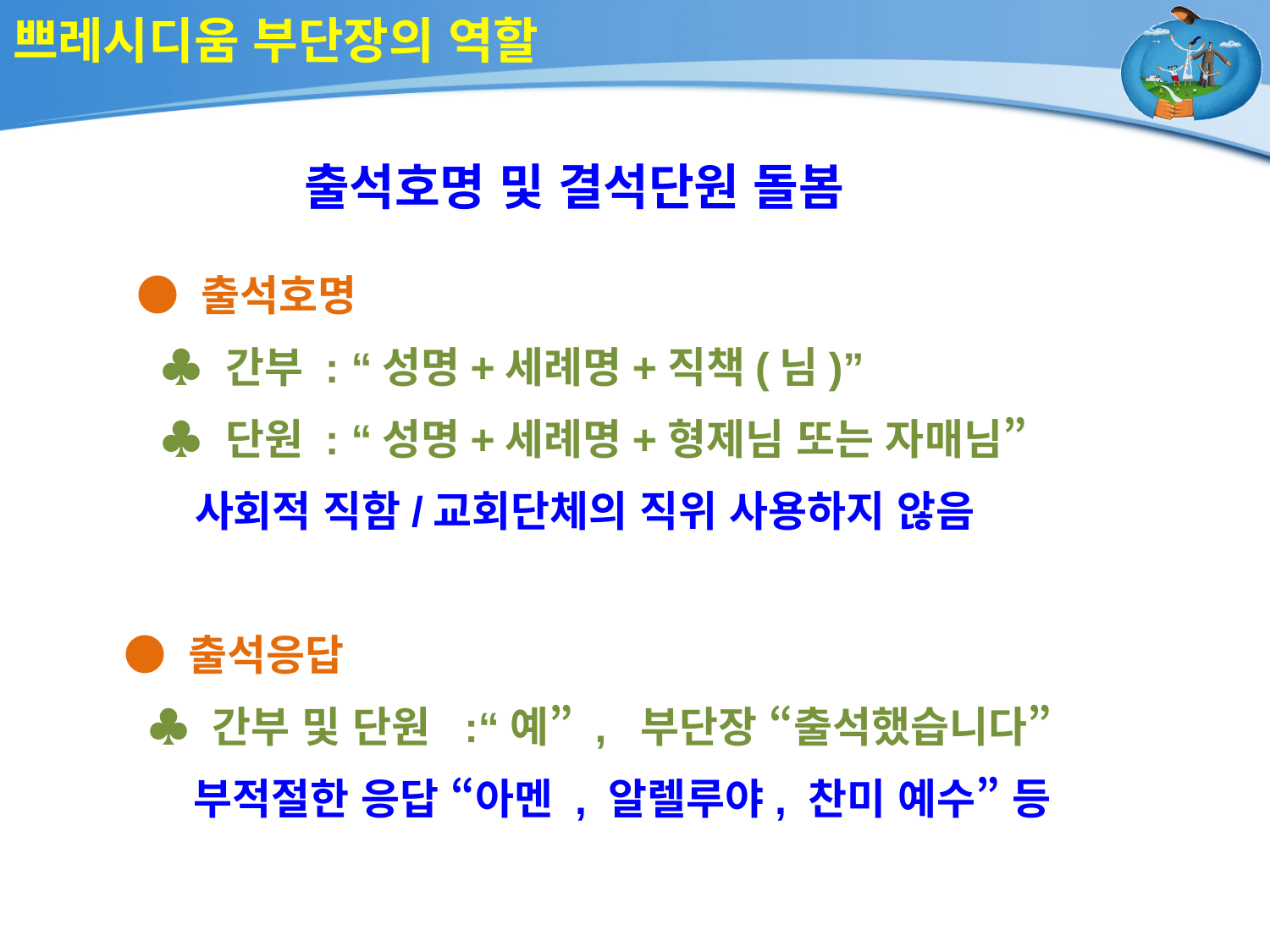

# 쁘레시디움 부단장의 역할
출석호명 및 결석단원 돌봄
 ● 출석호명
   ♣ 간부 : “성명+세례명+직책(님)”
   ♣ 단원 : “성명+세례명+형제님 또는 자매님”
     사회적 직함/교회단체의 직위 사용하지 않음

   ● 출석응답
     ♣ 간부 및 단원  :“예” ,  부단장 “출석했습니다”
        부적절한 응답 “아멘 , 알렐루야, 찬미 예수” 등